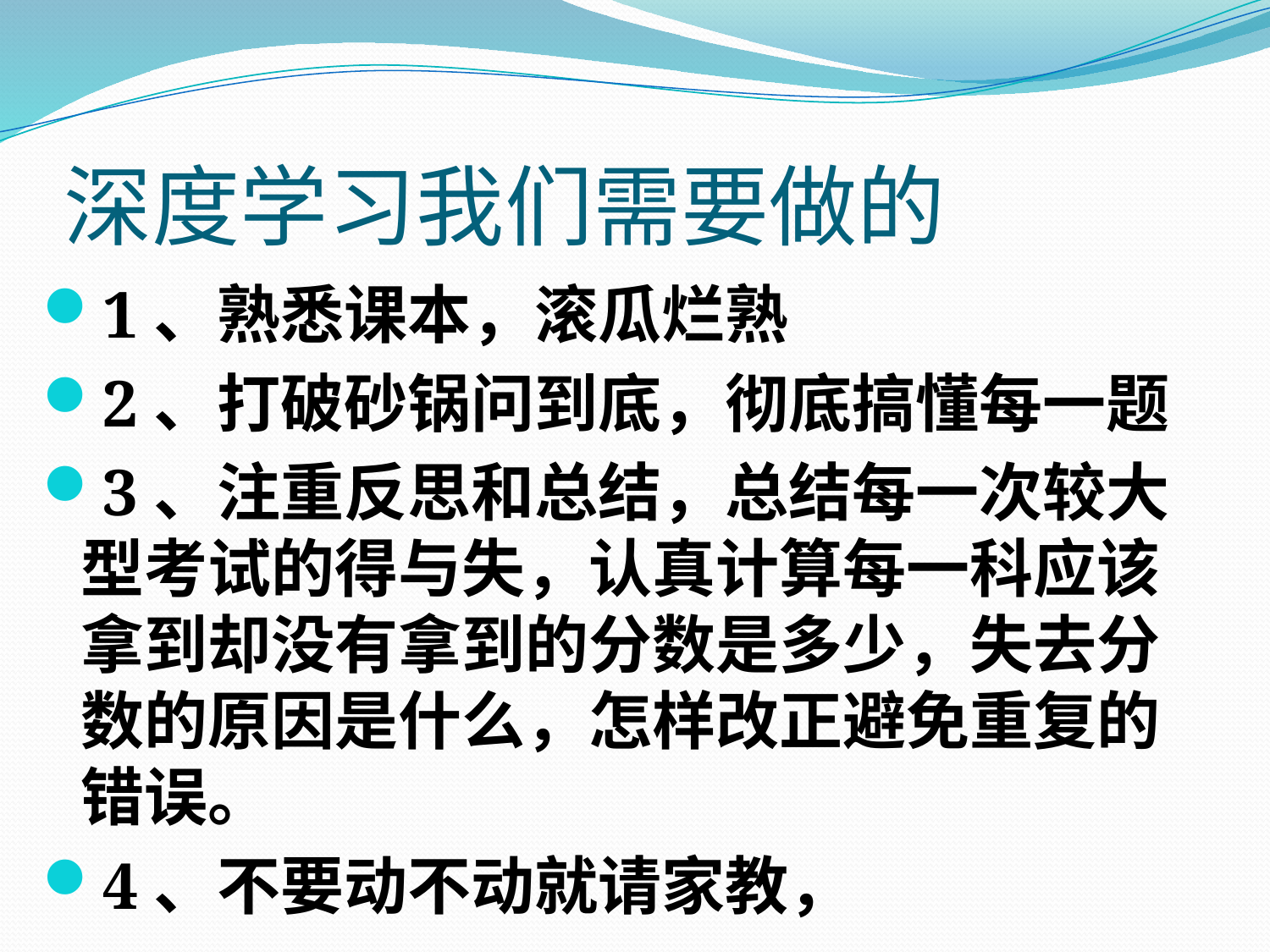

# 深度学习我们需要做的
1、熟悉课本，滚瓜烂熟
2、打破砂锅问到底，彻底搞懂每一题
3、注重反思和总结，总结每一次较大型考试的得与失，认真计算每一科应该拿到却没有拿到的分数是多少，失去分数的原因是什么，怎样改正避免重复的错误。
4、不要动不动就请家教，